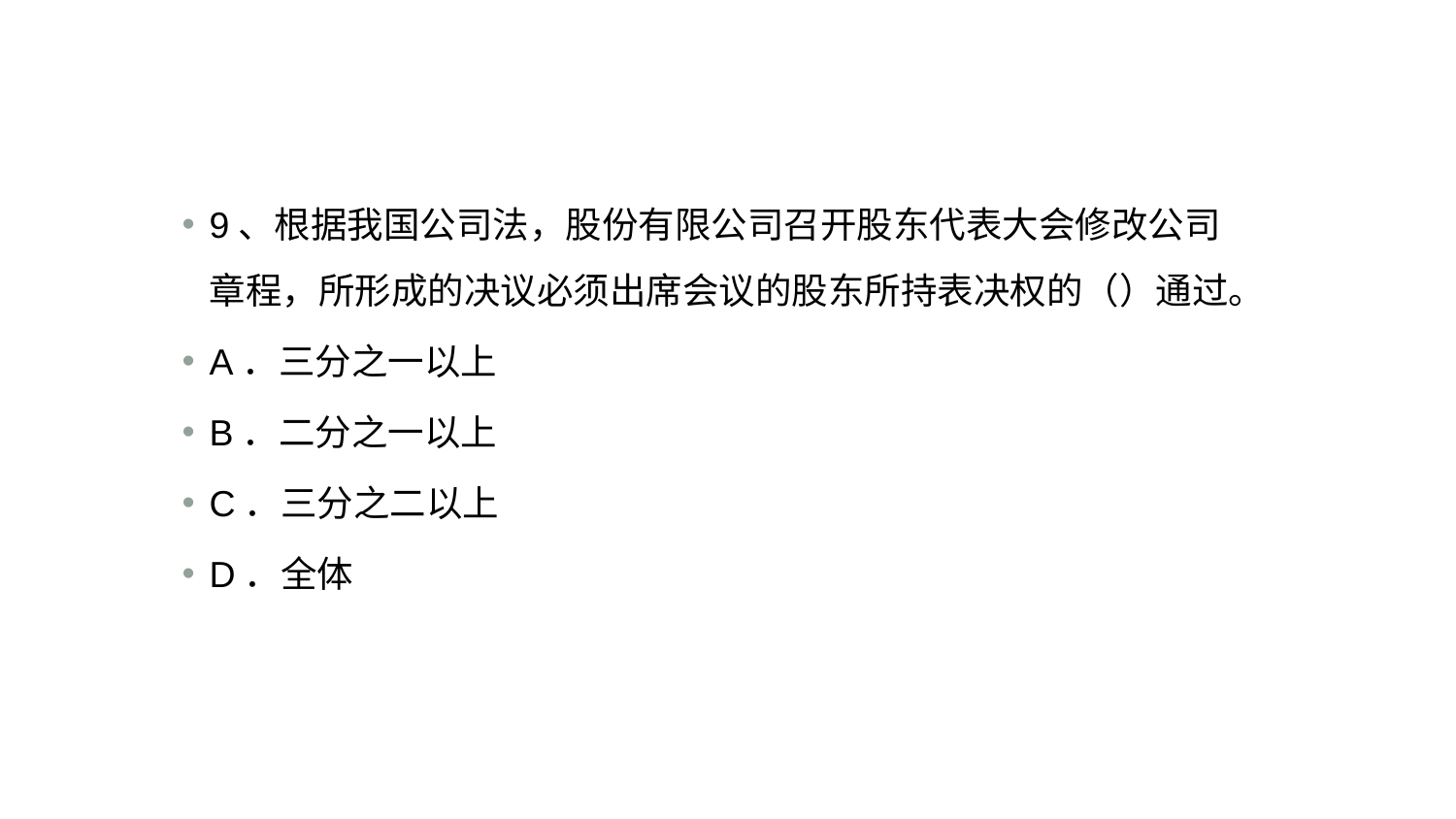

#
9、根据我国公司法，股份有限公司召开股东代表大会修改公司章程，所形成的决议必须出席会议的股东所持表决权的（）通过。
A．三分之一以上
B．二分之一以上
C．三分之二以上
D．全体